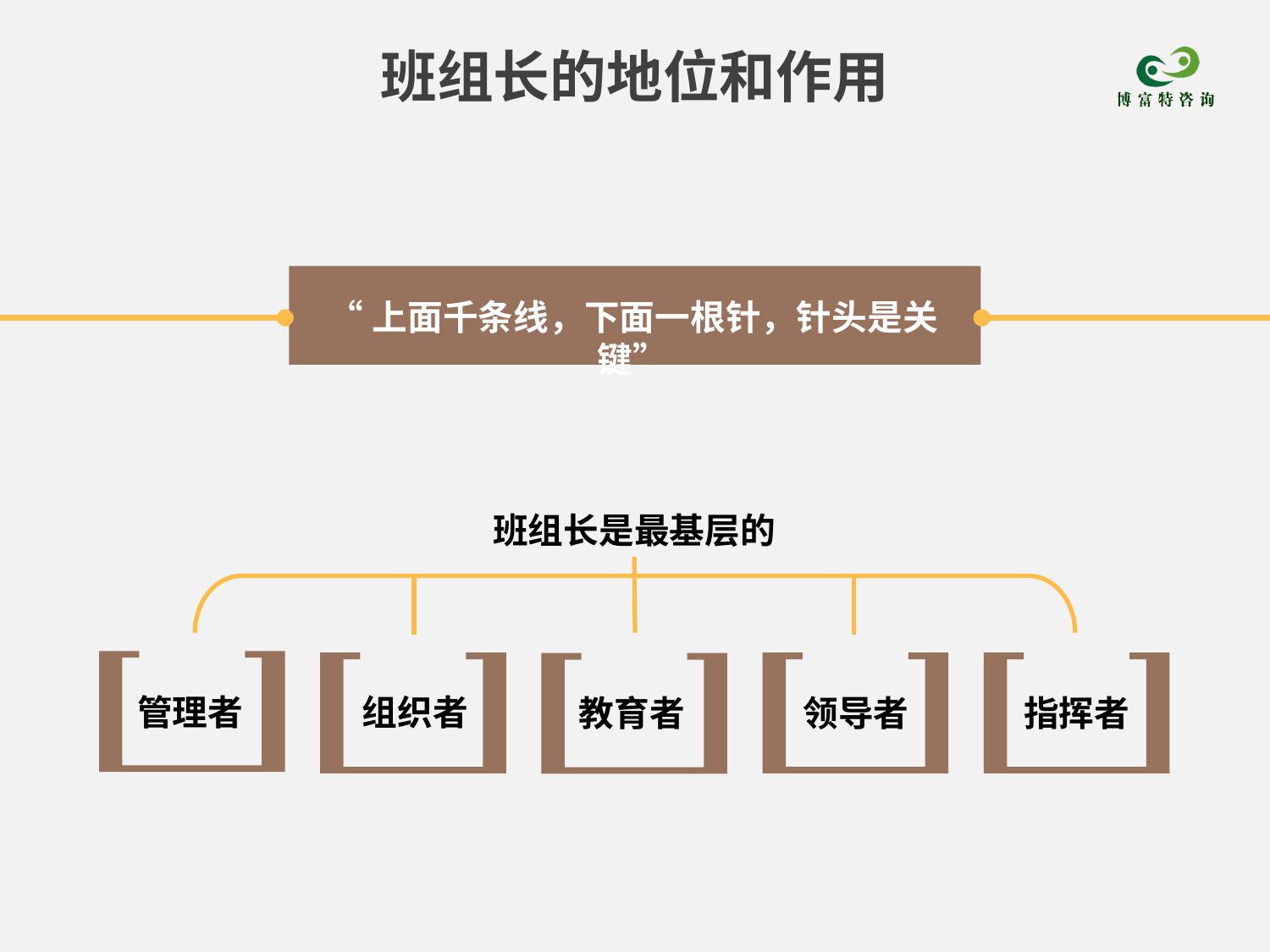

班组长的地位和作用

“上面千条线，下面一根针，针头是关键”

班组长是最基层的

管理者
组织者
教育者
领导者
指挥者